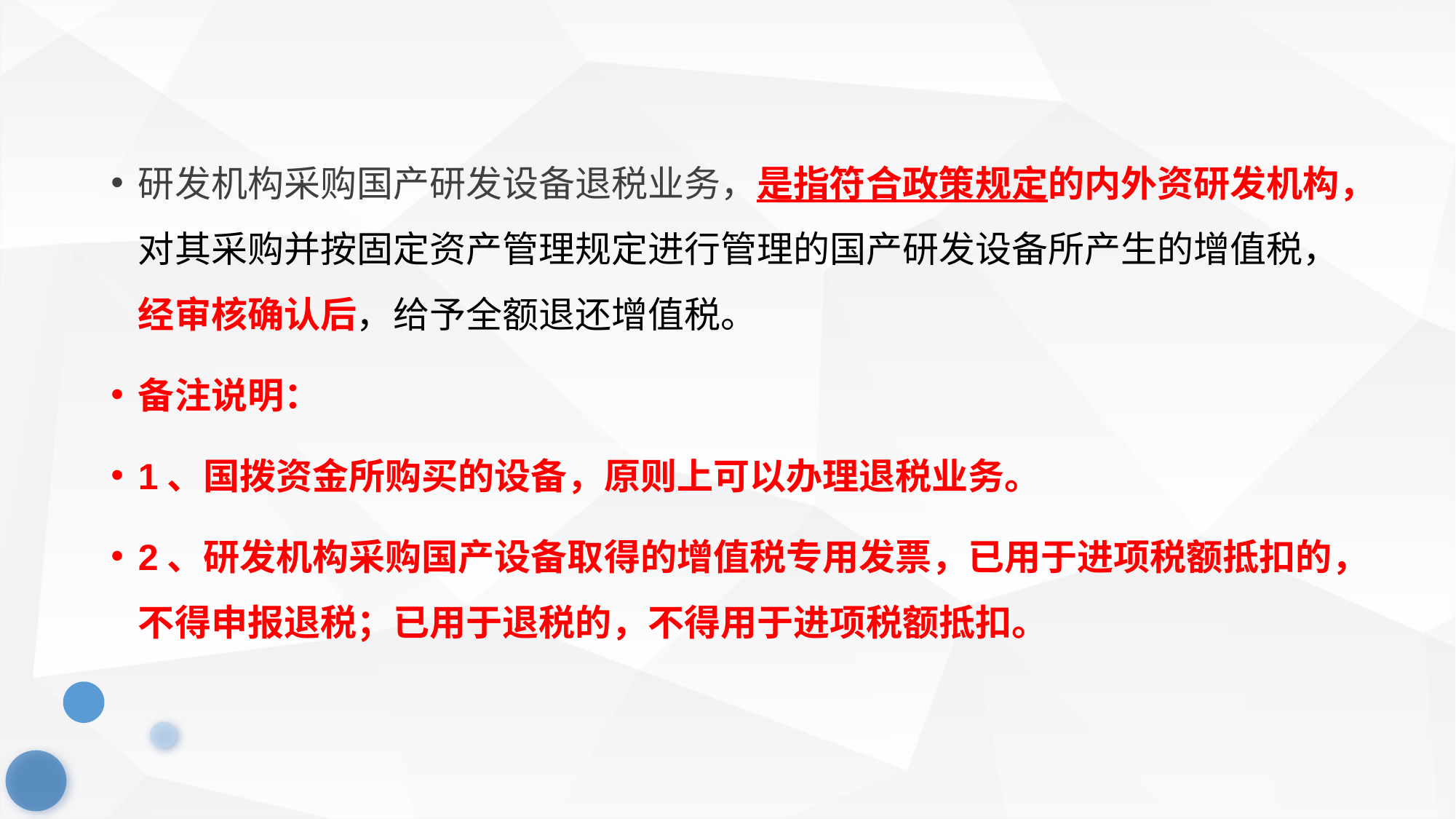

研发机构采购国产研发设备退税业务，是指符合政策规定的内外资研发机构，对其采购并按固定资产管理规定进行管理的国产研发设备所产生的增值税，经审核确认后，给予全额退还增值税。
备注说明：
1、国拨资金所购买的设备，原则上可以办理退税业务。
2、研发机构采购国产设备取得的增值税专用发票，已用于进项税额抵扣的，不得申报退税；已用于退税的，不得用于进项税额抵扣。